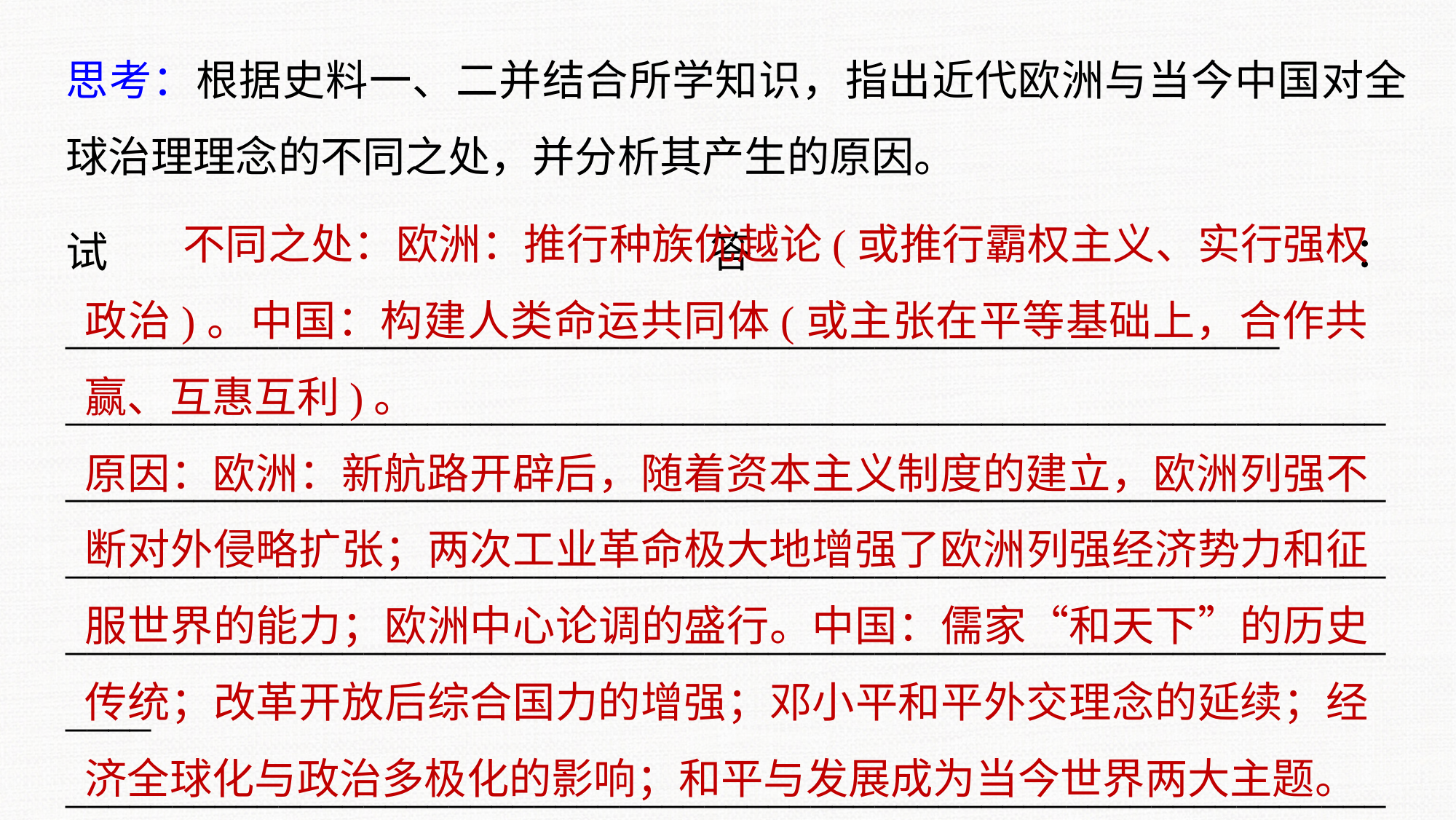

思考：根据史料一、二并结合所学知识，指出近代欧洲与当今中国对全球治理理念的不同之处，并分析其产生的原因。
         不同之处：欧洲：推行种族优越论(或推行霸权主义、实行强权政治)。中国：构建人类命运共同体(或主张在平等基础上，合作共赢、互惠互利)。
原因：欧洲：新航路开辟后，随着资本主义制度的建立，欧洲列强不断对外侵略扩张；两次工业革命极大地增强了欧洲列强经济势力和征服世界的能力；欧洲中心论调的盛行。中国：儒家“和天下”的历史传统；改革开放后综合国力的增强；邓小平和平外交理念的延续；经济全球化与政治多极化的影响；和平与发展成为当今世界两大主题。
试答：_________________________________________________________
____________________________________________________________________________________________________________________________________________________________________________________________________________________________________________________________
_______________________________________________________________
_______________________________________________________________
_______________________________________________________________